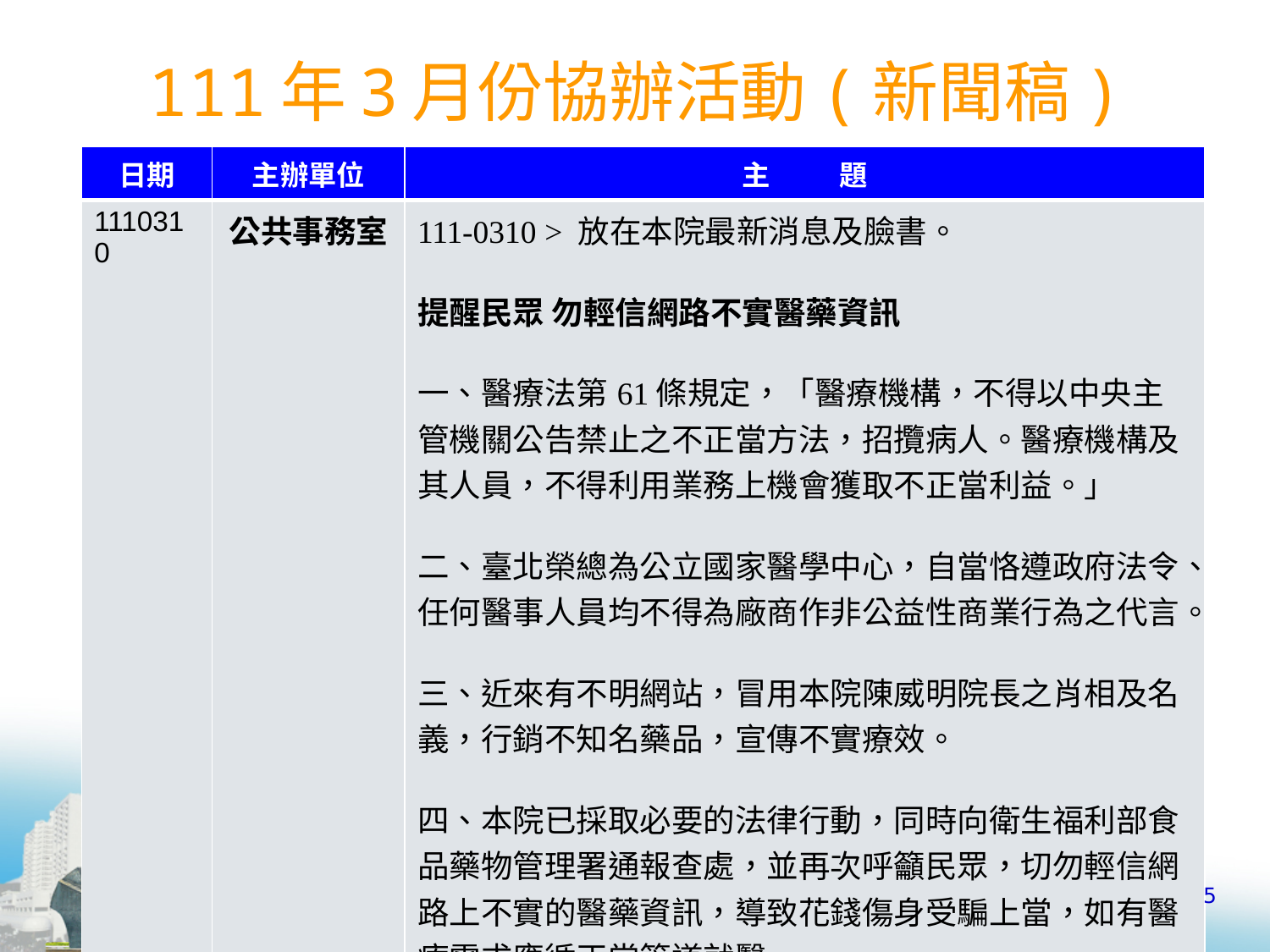

# 111年3月份協辦活動(新聞稿)
| 日期 | 主辦單位 | 主 題 |
| --- | --- | --- |
| 1110310 | 公共事務室 | 111-0310 > 放在本院最新消息及臉書。   提醒民眾 勿輕信網路不實醫藥資訊   一、醫療法第61條規定，「醫療機構，不得以中央主管機關公告禁止之不正當方法，招攬病人。醫療機構及其人員，不得利用業務上機會獲取不正當利益。」   二、臺北榮總為公立國家醫學中心，自當恪遵政府法令、任何醫事人員均不得為廠商作非公益性商業行為之代言。   三、近來有不明網站，冒用本院陳威明院長之肖相及名義，行銷不知名藥品，宣傳不實療效。   四、本院已採取必要的法律行動，同時向衛生福利部食品藥物管理署通報查處，並再次呼籲民眾，切勿輕信網路上不實的醫藥資訊，導致花錢傷身受騙上當，如有醫療需求應循正常管道就醫。 |
5